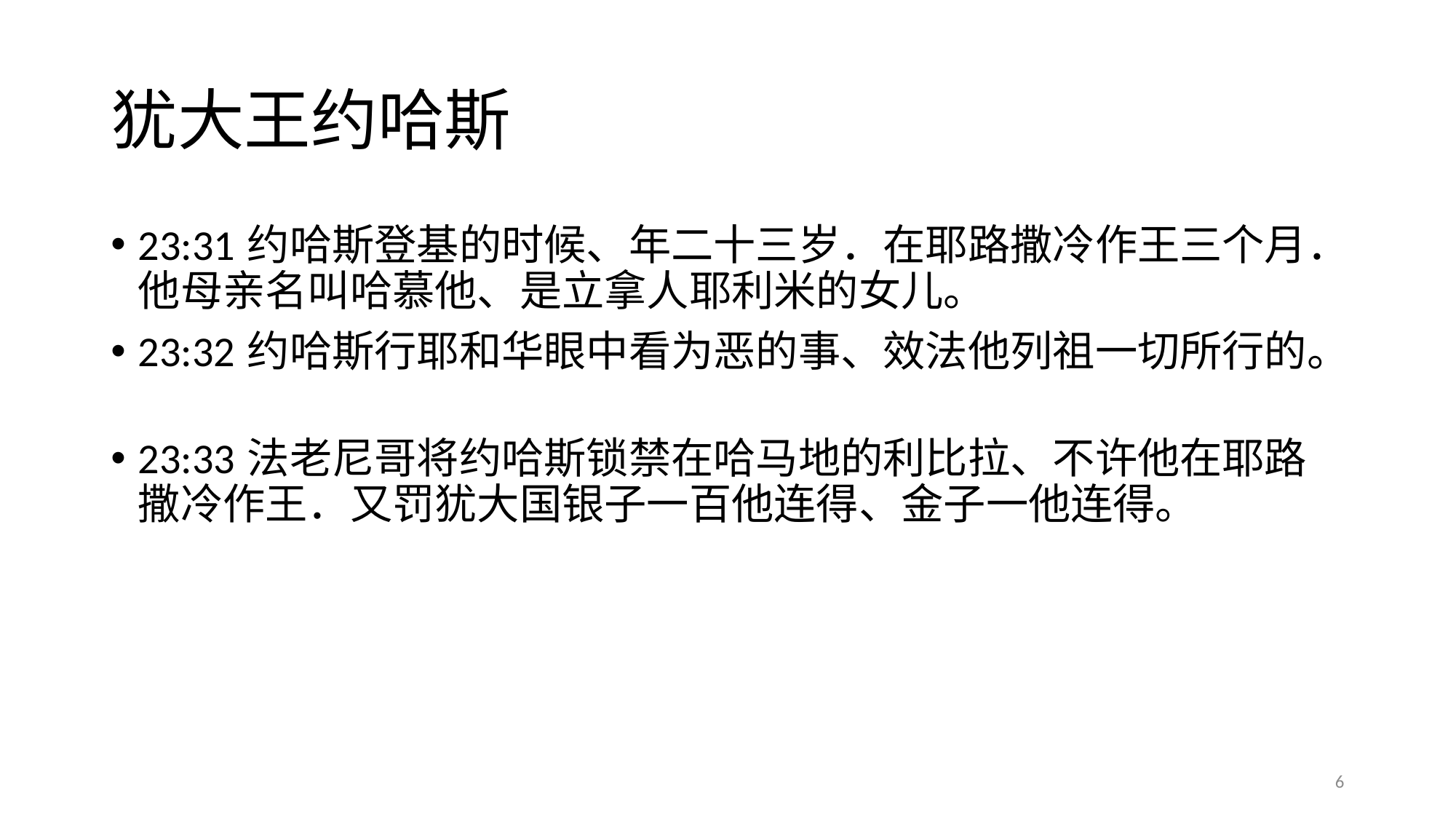

# 犹大王约哈斯
23:31	约哈斯登基的时候、年二十三岁．在耶路撒冷作王三个月．他母亲名叫哈慕他、是立拿人耶利米的女儿。
23:32	约哈斯行耶和华眼中看为恶的事、效法他列祖一切所行的。
23:33	法老尼哥将约哈斯锁禁在哈马地的利比拉、不许他在耶路撒冷作王．又罚犹大国银子一百他连得、金子一他连得。
6